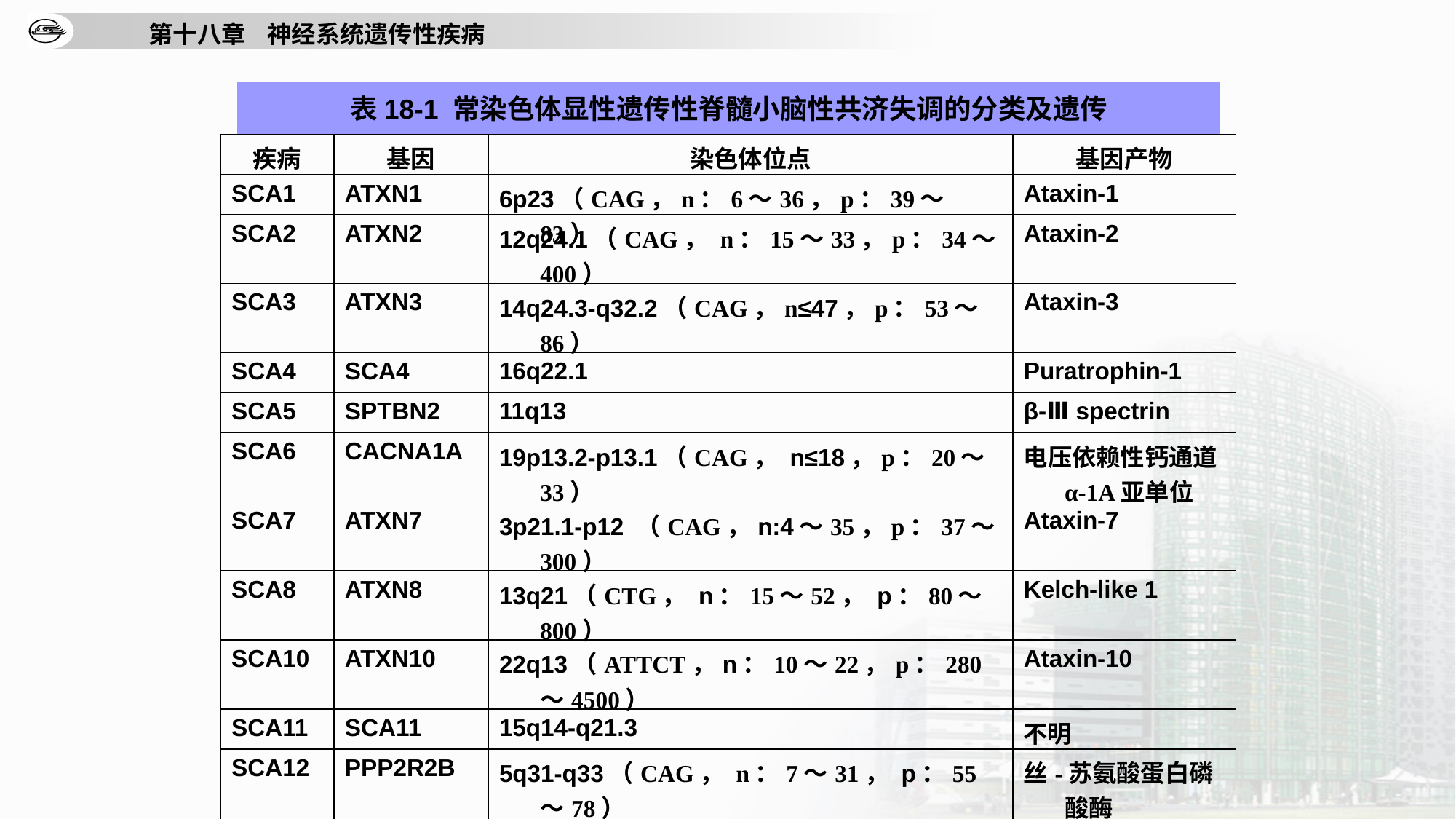

表18-1 常染色体显性遗传性脊髓小脑性共济失调的分类及遗传
| 疾病 | 基因 | 染色体位点 | 基因产物 |
| --- | --- | --- | --- |
| SCA1 | ATXN1 | 6p23（CAG，n：6～36，p：39～83） | Ataxin-1 |
| SCA2 | ATXN2 | 12q24.1（CAG， n：15～33，p：34～400） | Ataxin-2 |
| SCA3 | ATXN3 | 14q24.3-q32.2（CAG，n≤47，p：53～86） | Ataxin-3 |
| SCA4 | SCA4 | 16q22.1 | Puratrophin-1 |
| SCA5 | SPTBN2 | 11q13 | β-Ⅲ spectrin |
| SCA6 | CACNA1A | 19p13.2-p13.1（CAG， n≤18，p：20～33） | 电压依赖性钙通道α-1A亚单位 |
| SCA7 | ATXN7 | 3p21.1-p12 （CAG，n:4～35，p：37～300） | Ataxin-7 |
| SCA8 | ATXN8 | 13q21（CTG， n：15～52， p：80～800） | Kelch-like 1 |
| SCA10 | ATXN10 | 22q13（ATTCT，n：10～22，p：280～4500） | Ataxin-10 |
| SCA11 | SCA11 | 15q14-q21.3 | 不明 |
| SCA12 | PPP2R2B | 5q31-q33（CAG， n：7～31， p：55～78） | 丝-苏氨酸蛋白磷酸酶 |
| SCA13 | KCNC3 | 19q13.3-q13.4 | 电压门控性钾通道 |
| SCA14 | PRKCG | 19q13.4-qter | 蛋白激酶C γ 型 |